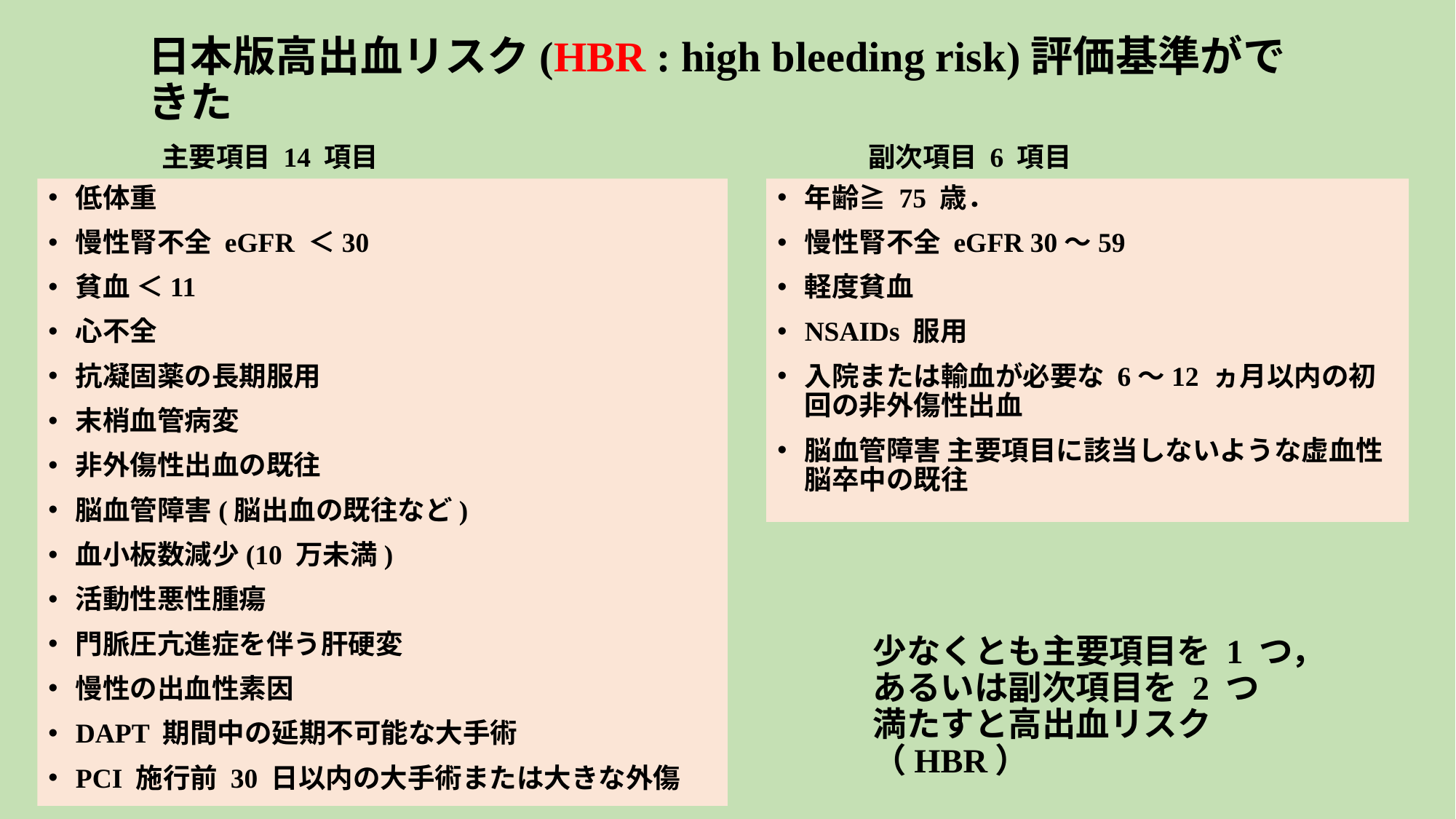

日本版高出血リスク(HBR : high bleeding risk)評価基準ができた
副次項目 6 項目
主要項目 14 項目
低体重
慢性腎不全 eGFR ＜30
貧血 ＜11
心不全
抗凝固薬の長期服用
末梢血管病変
非外傷性出血の既往
脳血管障害(脳出血の既往など)
血小板数減少(10 万未満)
活動性悪性腫瘍
門脈圧亢進症を伴う肝硬変
慢性の出血性素因
DAPT 期間中の延期不可能な大手術
PCI 施行前 30 日以内の大手術または大きな外傷

年齢≧ 75 歳．
慢性腎不全 eGFR 30～59
軽度貧血
NSAIDs 服用
入院または輸血が必要な 6～12 ヵ月以内の初回の非外傷性出血
脳血管障害 主要項目に該当しないような虚血性脳卒中の既往

# 少なくとも主要項目を 1 つ， あるいは副次項目を 2 つ 満たすと高出血リスク（HBR）